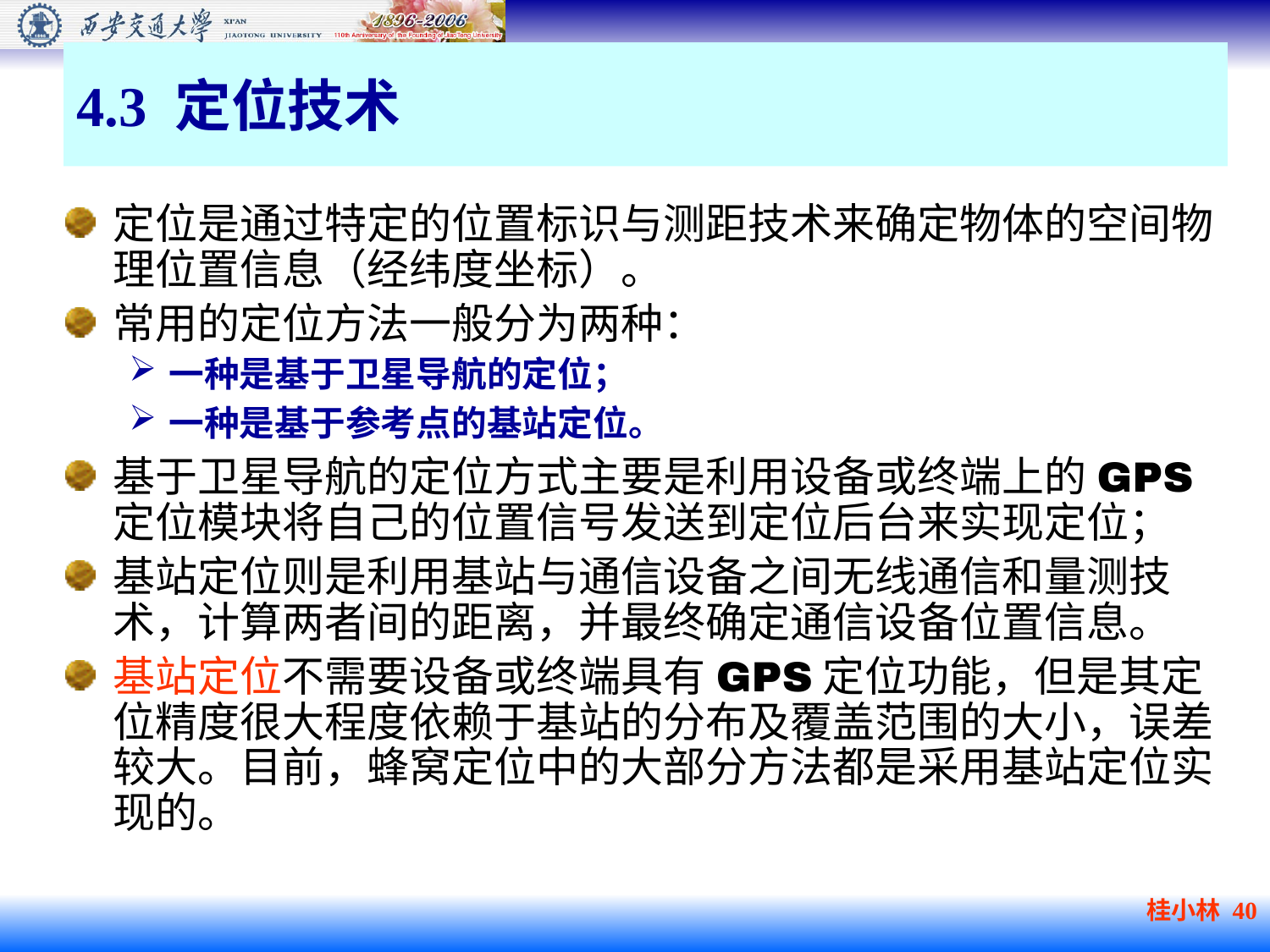

4.3 定位技术
定位是通过特定的位置标识与测距技术来确定物体的空间物理位置信息（经纬度坐标）。
常用的定位方法一般分为两种：
一种是基于卫星导航的定位；
一种是基于参考点的基站定位。
基于卫星导航的定位方式主要是利用设备或终端上的GPS定位模块将自己的位置信号发送到定位后台来实现定位；
基站定位则是利用基站与通信设备之间无线通信和量测技术，计算两者间的距离，并最终确定通信设备位置信息。
基站定位不需要设备或终端具有GPS定位功能，但是其定位精度很大程度依赖于基站的分布及覆盖范围的大小，误差较大。目前，蜂窝定位中的大部分方法都是采用基站定位实现的。
桂小林 40